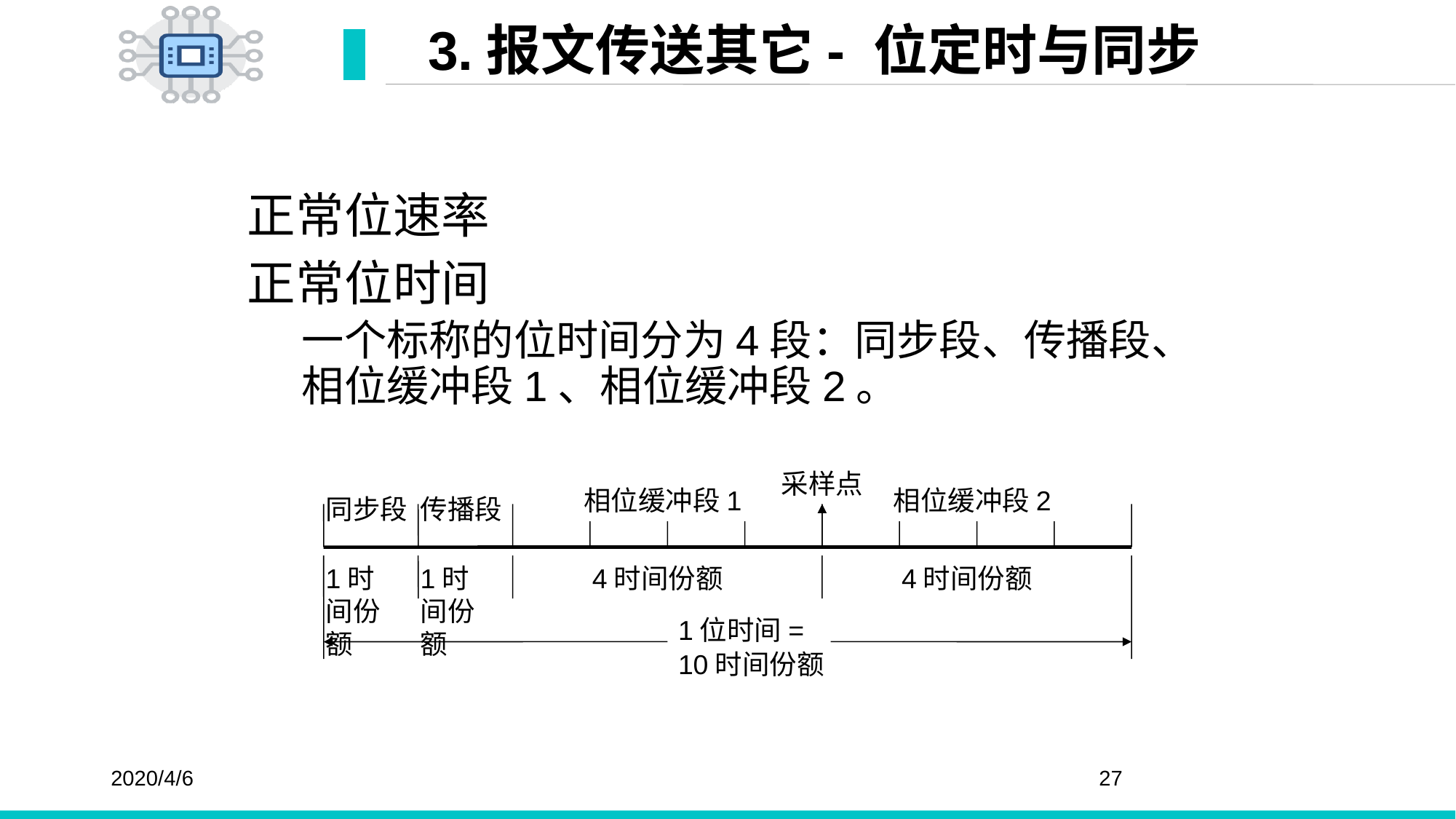

3.报文传送其它- 位定时与同步
正常位速率
正常位时间
一个标称的位时间分为4段：同步段、传播段、相位缓冲段1、相位缓冲段2。
采样点
相位缓冲段1
相位缓冲段2
同步段
传播段

1时间份额

1时间份额

4时间份额

4时间份额
1位时间=
10时间份额

2020/4/6
27